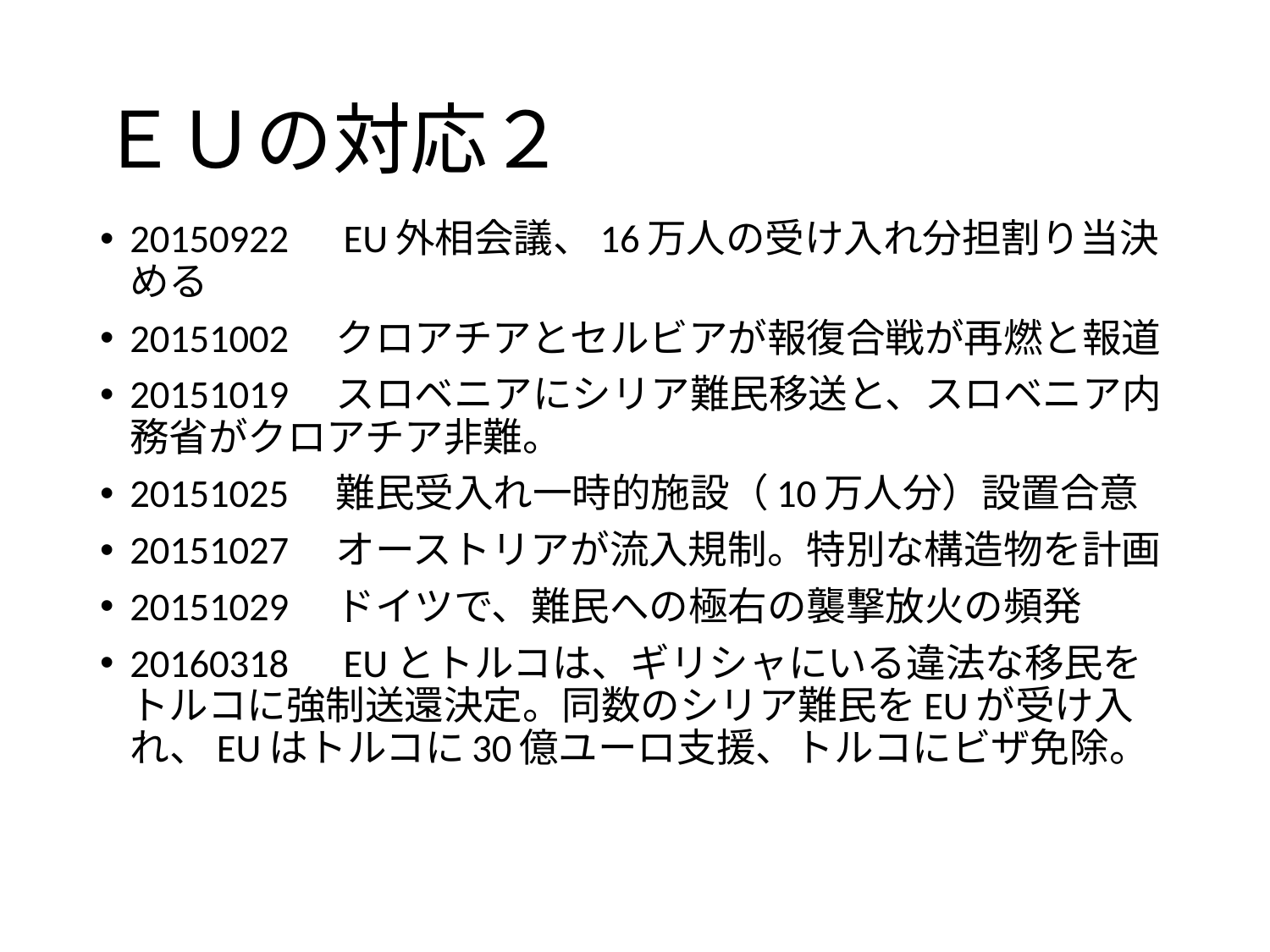

# ＥＵの対応２
20150922　EU外相会議、16万人の受け入れ分担割り当決める
20151002　クロアチアとセルビアが報復合戦が再燃と報道
20151019　スロベニアにシリア難民移送と、スロベニア内務省がクロアチア非難。
20151025　難民受入れ一時的施設（10万人分）設置合意
20151027　オーストリアが流入規制。特別な構造物を計画
20151029　ドイツで、難民への極右の襲撃放火の頻発
20160318　EUとトルコは、ギリシャにいる違法な移民をトルコに強制送還決定。同数のシリア難民をEUが受け入れ、EUはトルコに30億ユーロ支援、トルコにビザ免除。